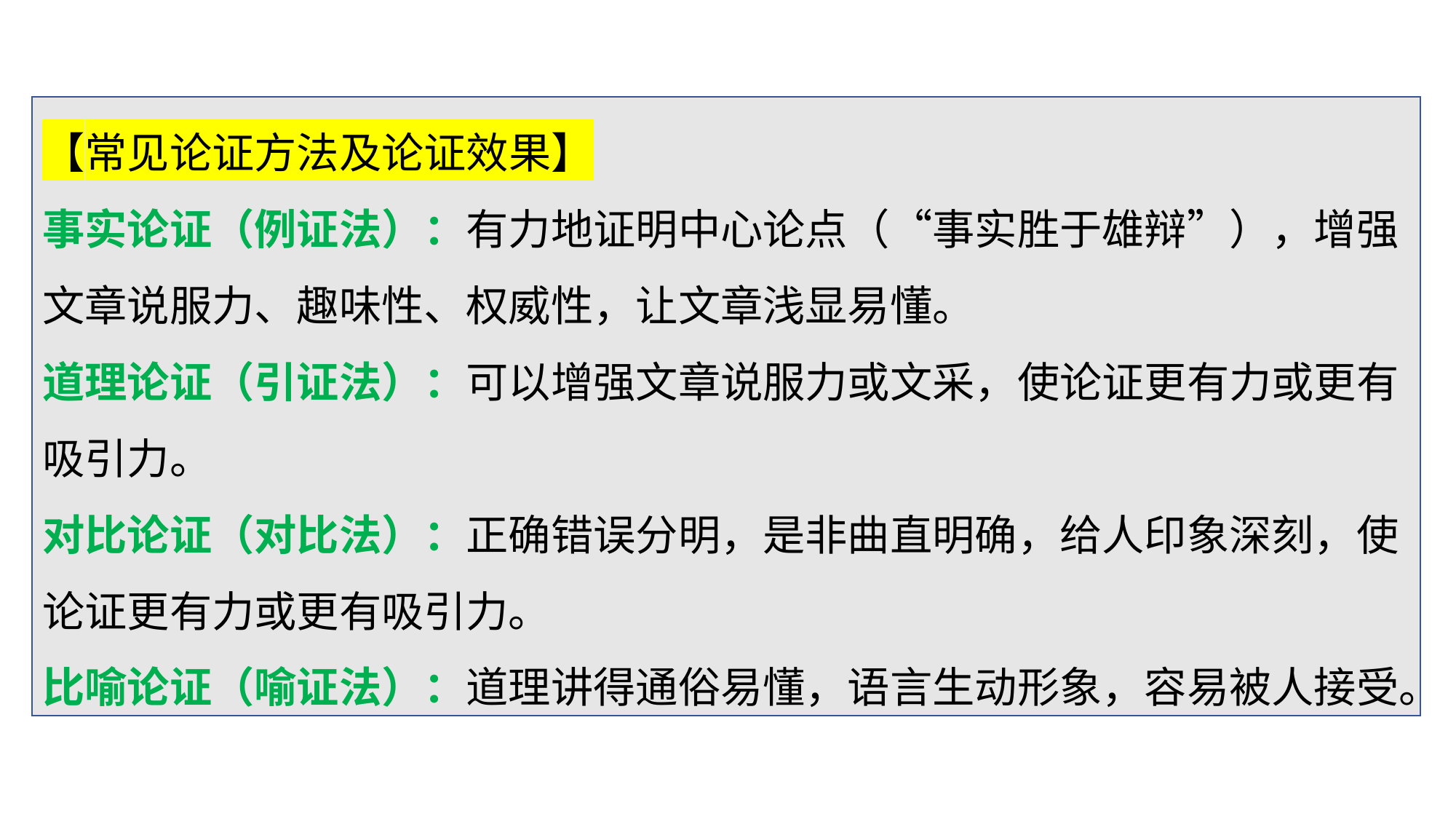

【常见论证方法及论证效果】
事实论证（例证法）：有力地证明中心论点（“事实胜于雄辩”），增强文章说服力、趣味性、权威性，让文章浅显易懂。
道理论证（引证法）：可以增强文章说服力或文采，使论证更有力或更有吸引力。
对比论证（对比法）：正确错误分明，是非曲直明确，给人印象深刻，使论证更有力或更有吸引力。
比喻论证（喻证法）：道理讲得通俗易懂，语言生动形象，容易被人接受。